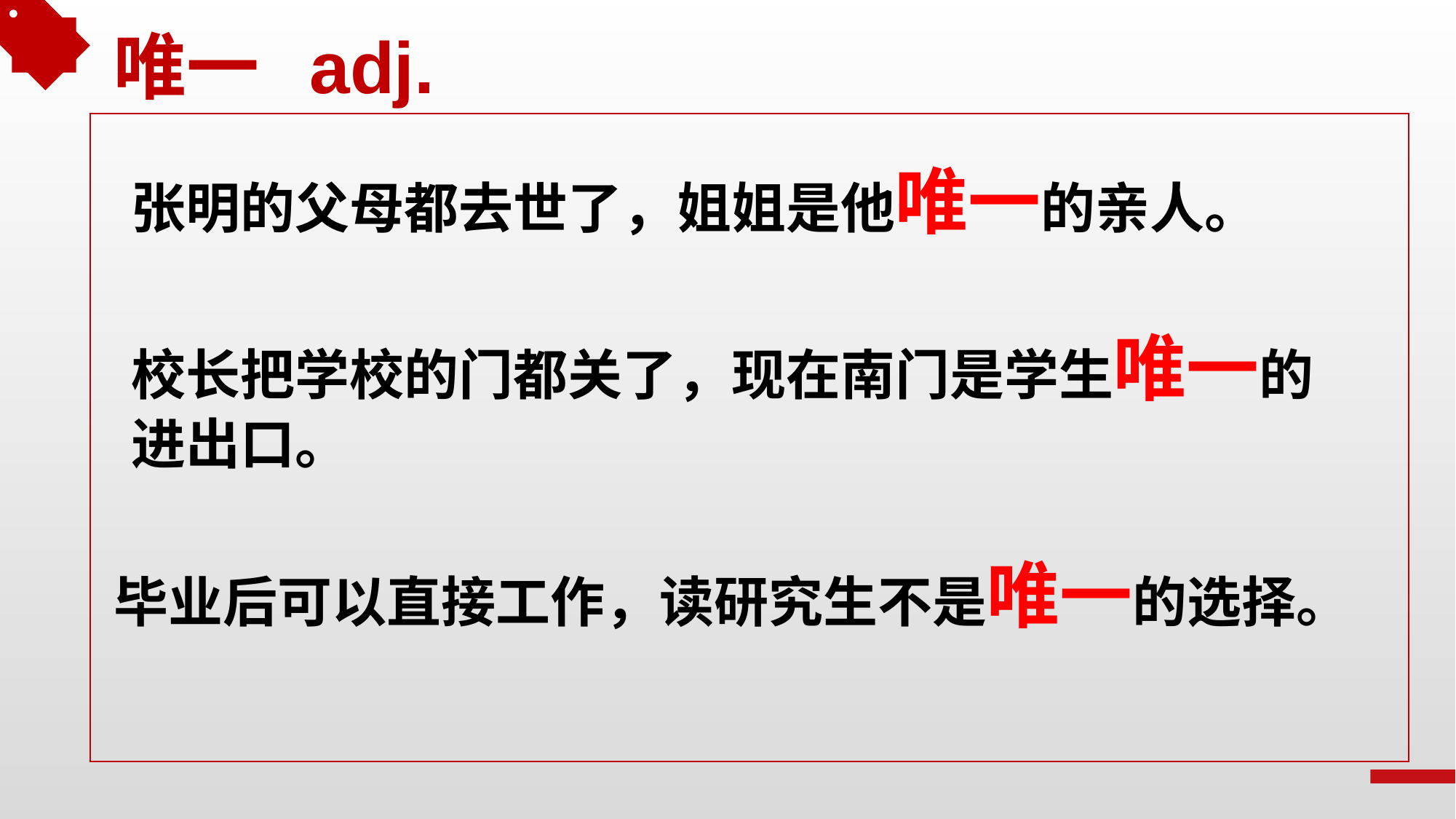

唯一  adj.

张明的父母都去世了，姐姐是他唯一的亲人。
校长把学校的门都关了，现在南门是学生唯一的进出口。
毕业后可以直接工作，读研究生不是唯一的选择。